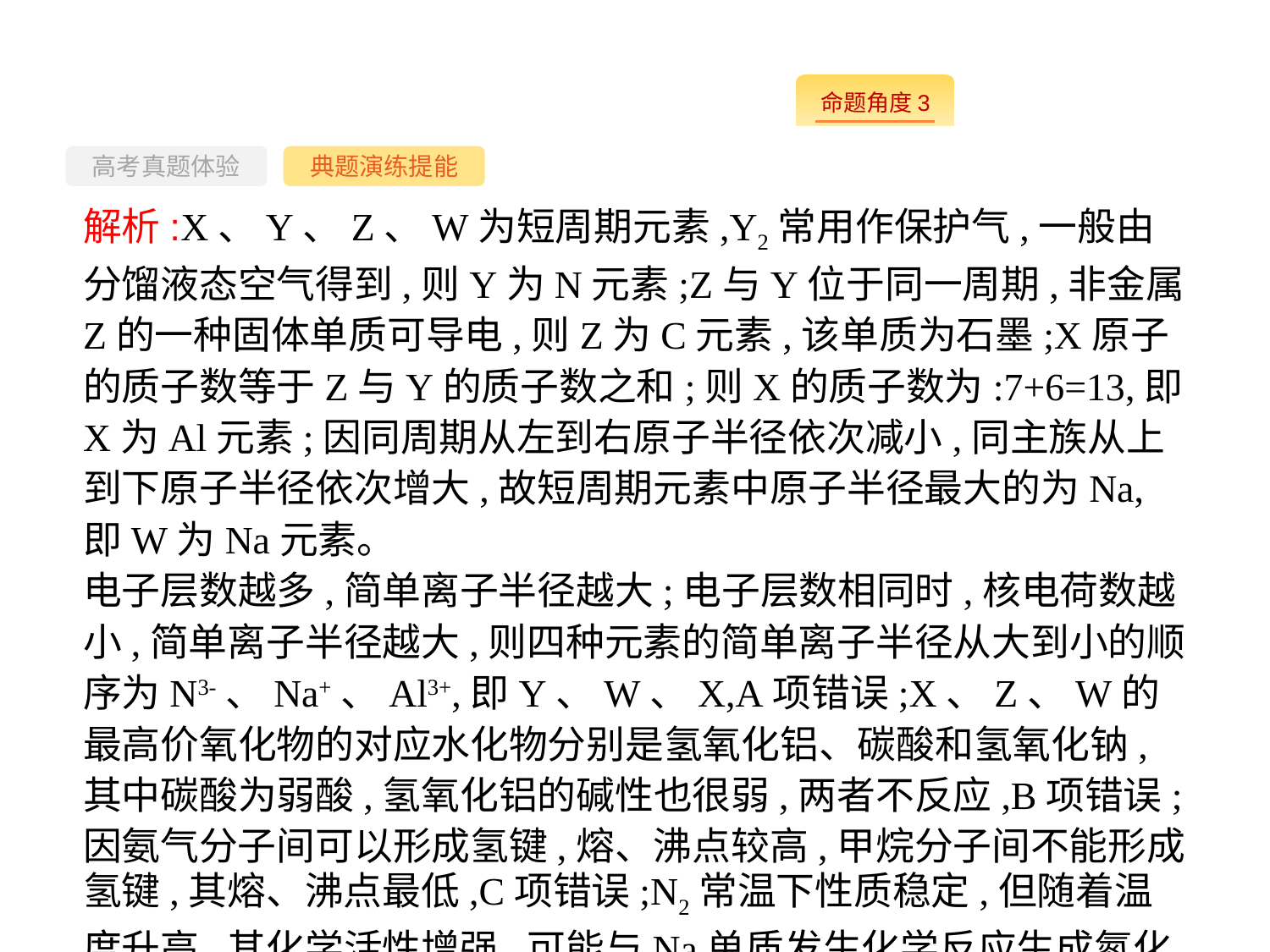

-98-
高考真题体验
典题演练提能
解析:X、Y、Z、W为短周期元素,Y2常用作保护气,一般由分馏液态空气得到,则Y为N元素;Z与Y位于同一周期,非金属Z的一种固体单质可导电,则Z为C元素,该单质为石墨;X原子的质子数等于Z与Y的质子数之和;则X的质子数为:7+6=13,即X为Al元素;因同周期从左到右原子半径依次减小,同主族从上到下原子半径依次增大,故短周期元素中原子半径最大的为Na,即W为Na元素。
电子层数越多,简单离子半径越大;电子层数相同时,核电荷数越小,简单离子半径越大,则四种元素的简单离子半径从大到小的顺序为N3-、Na+、Al3+,即Y、W、X,A项错误;X、Z、W的最高价氧化物的对应水化物分别是氢氧化铝、碳酸和氢氧化钠,其中碳酸为弱酸,氢氧化铝的碱性也很弱,两者不反应,B项错误;因氨气分子间可以形成氢键,熔、沸点较高,甲烷分子间不能形成氢键,其熔、沸点最低,C项错误;N2常温下性质稳定,但随着温度升高,其化学活性增强,可能与Na单质发生化学反应生成氮化钠,D项正确。